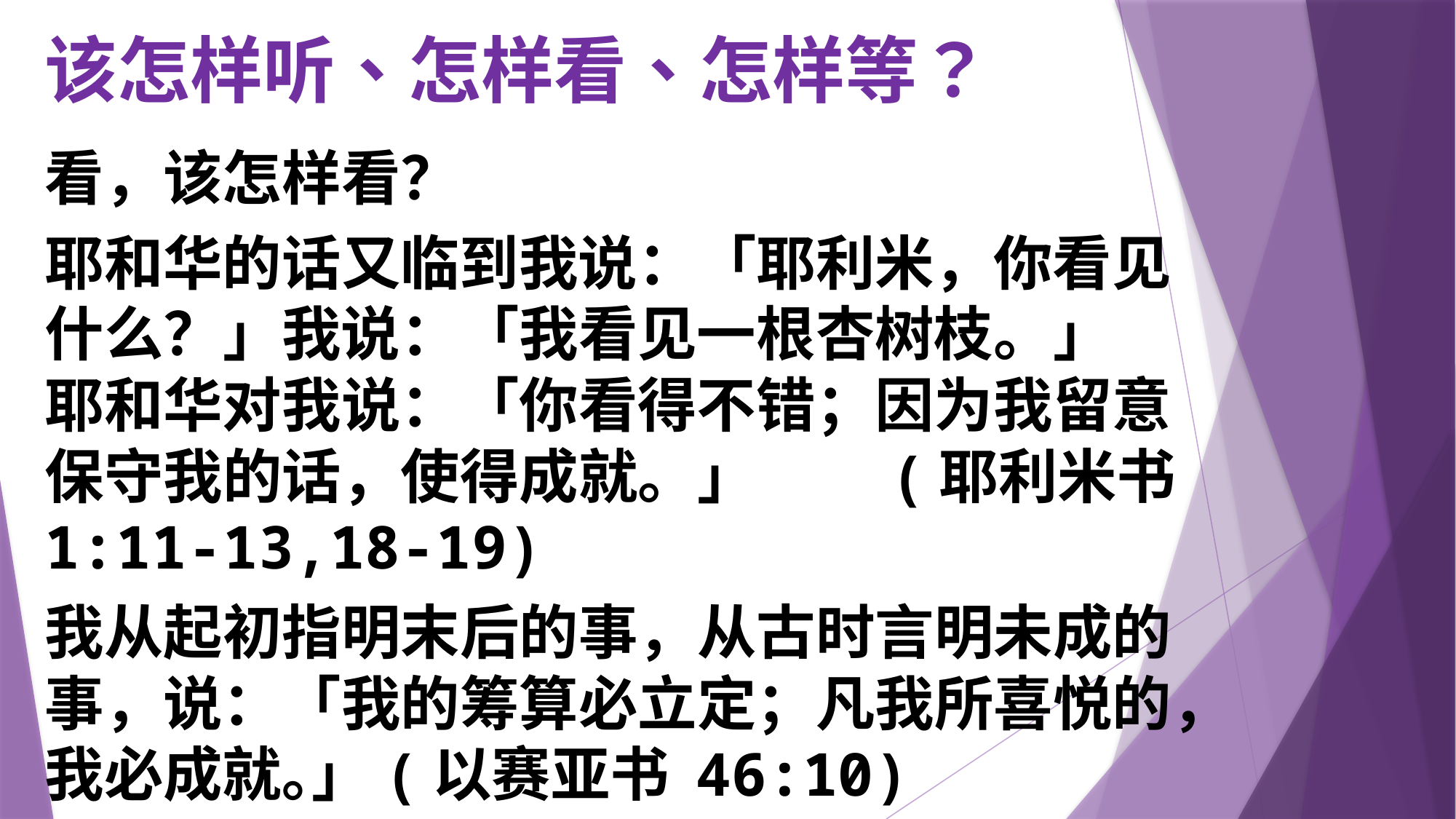

# 该怎样听、怎样看、怎样等？
看，该怎样看？
耶和华的话又临到我说：「耶利米，你看见什么？」我说：「我看见一根杏树枝。」 耶和华对我说：「你看得不错；因为我留意保守我的话，使得成就。」         (耶利米书 1:11-13,18-19)
我从起初指明末后的事，从古时言明未成的事，说：「我的筹算必立定；凡我所喜悦的，我必成就｡」(以赛亚书 46:10)